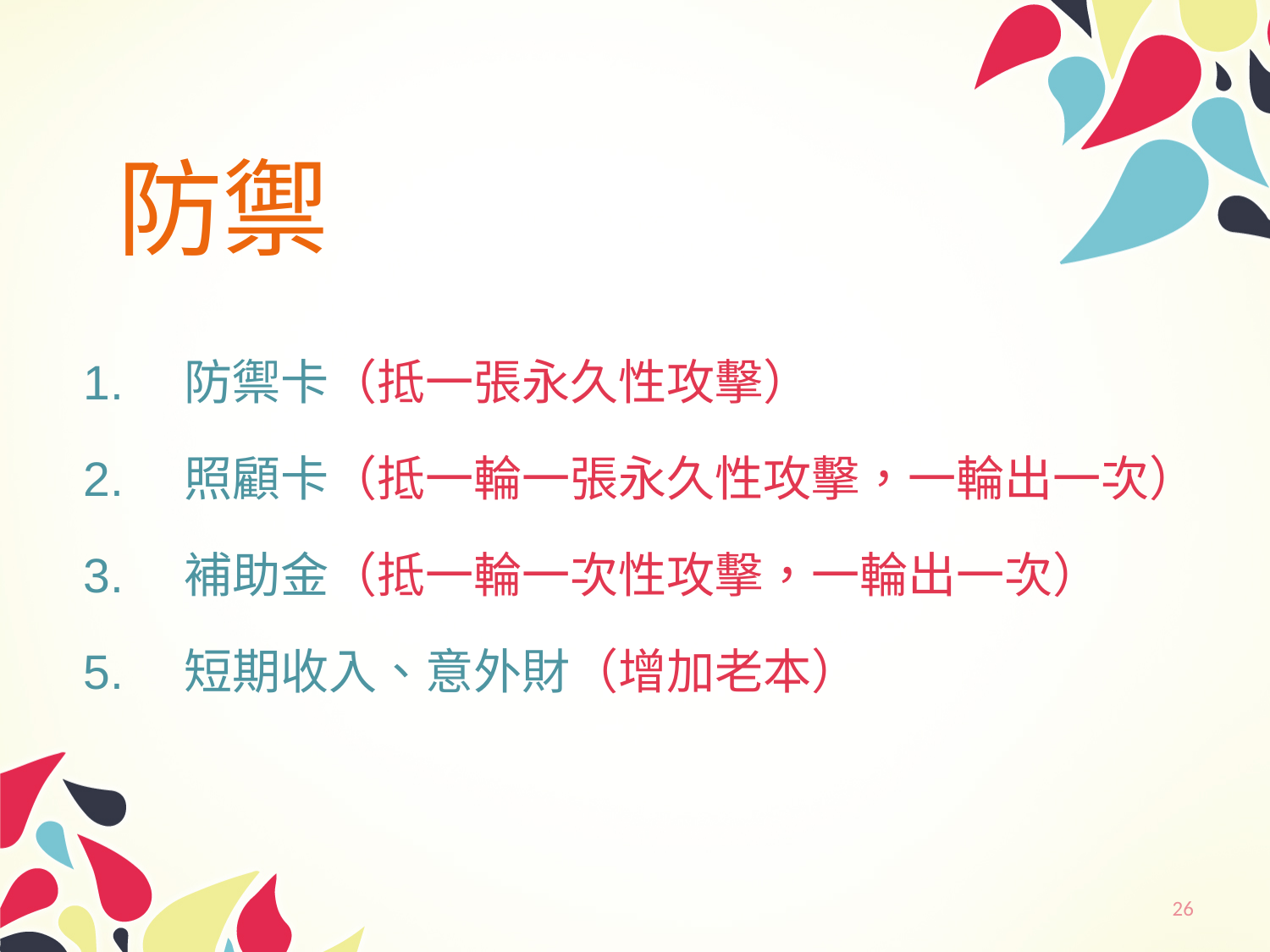

# 防禦
防禦卡（抵一張永久性攻擊）
照顧卡（抵一輪一張永久性攻擊，一輪出一次）
補助金（抵一輪一次性攻擊，一輪出一次）
短期收入、意外財（增加老本）
26